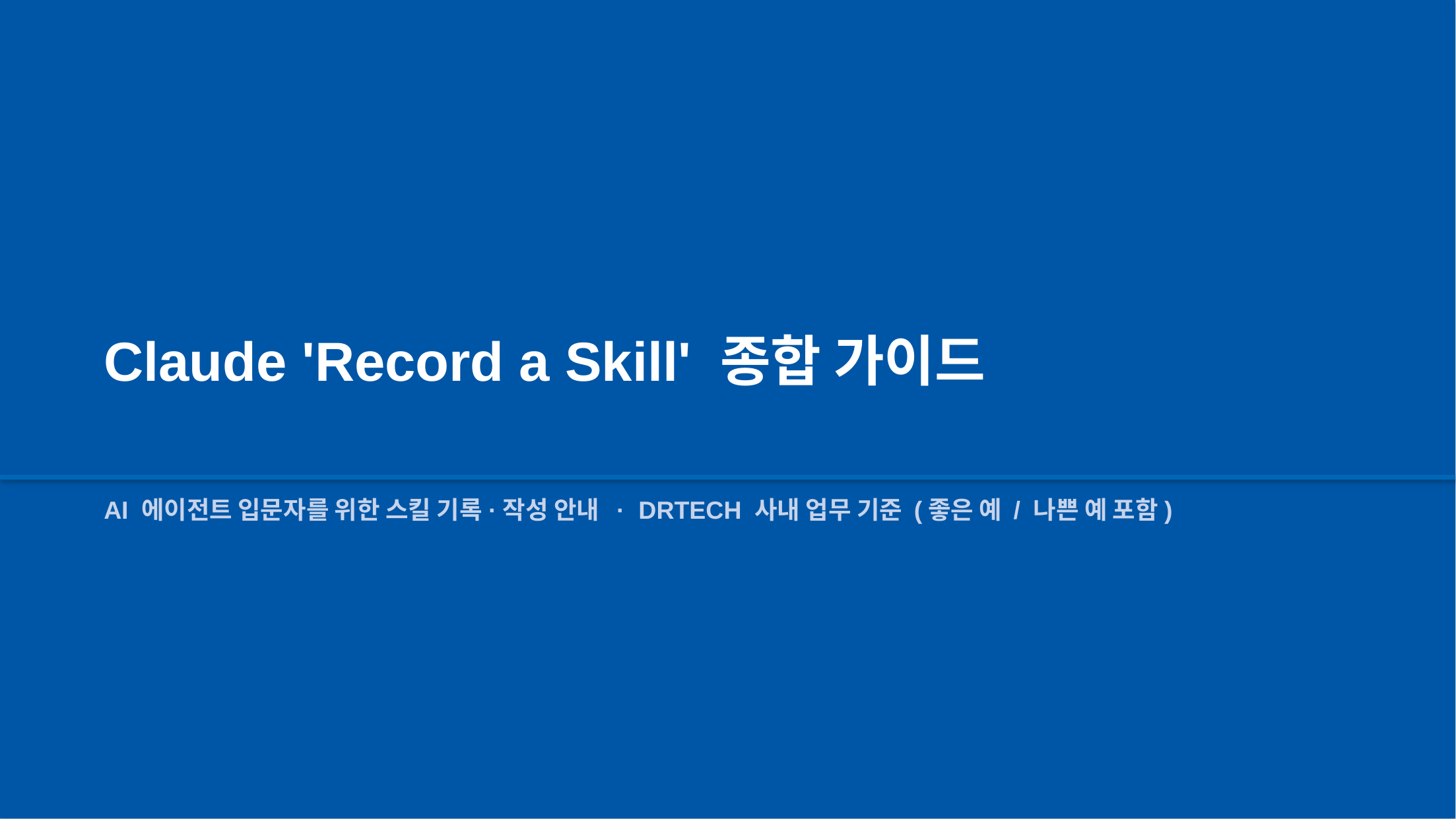

Claude 'Record a Skill' 종합 가이드

AI 에이전트 입문자를 위한 스킬 기록·작성 안내  ·  DRTECH 사내 업무 기준 (좋은 예 / 나쁜 예 포함)